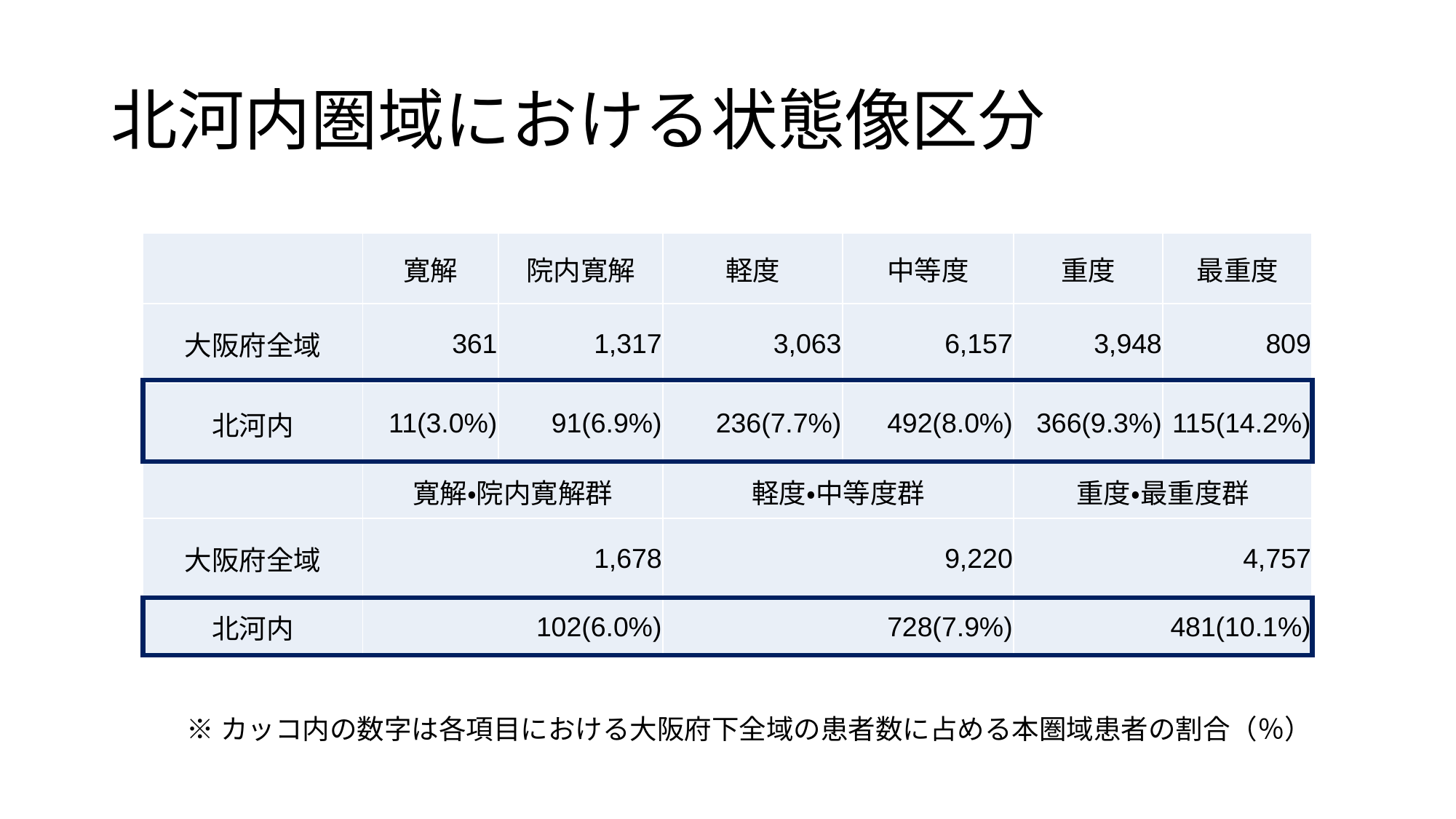

# 北河内圏域における状態像区分
|  | 寛解 | 院内寛解 | 軽度 | 中等度 | 重度 | 最重度 |
| --- | --- | --- | --- | --- | --- | --- |
| 大阪府全域 | 361 | 1,317 | 3,063 | 6,157 | 3,948 | 809 |
| 北河内 | 11(3.0%) | 91(6.9%) | 236(7.7%) | 492(8.0%) | 366(9.3%) | 115(14.2%) |
|  | 寛解・院内寛解群 |  | 軽度・中等度群 |  | 重度・最重度群 |  |
| 大阪府全域 | 1,678 |  | 9,220 |  | 4,757 |  |
| 北河内 | 102(6.0%) |  | 728(7.9%) |  | 481(10.1%) |  |

※カッコ内の数字は各項目における大阪府下全域の患者数に占める本圏域患者の割合（％）